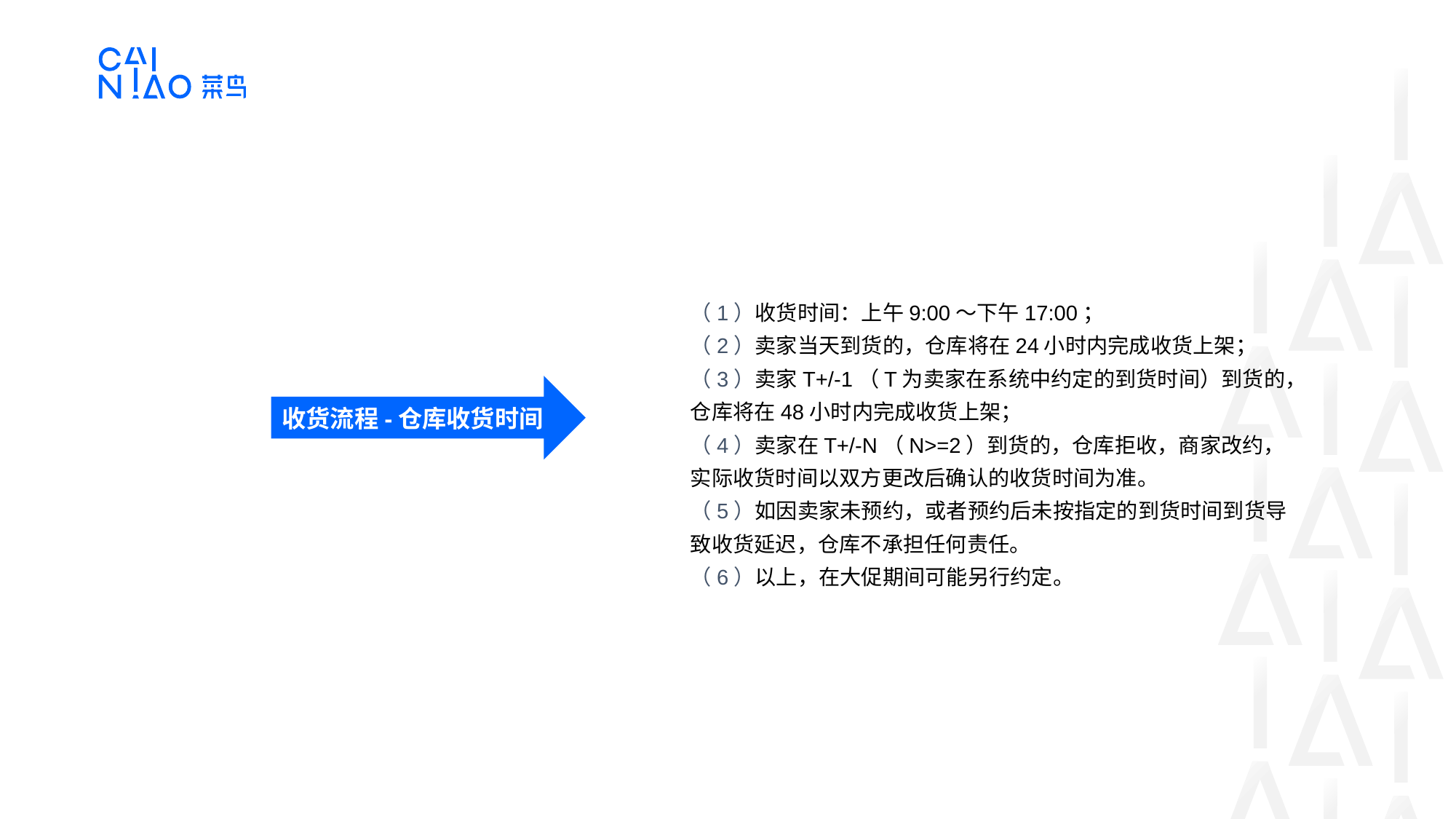

（1）收货时间：上午9:00～下午17:00；
（2）卖家当天到货的，仓库将在24小时内完成收货上架；
（3）卖家T+/-1（T为卖家在系统中约定的到货时间）到货的，仓库将在48小时内完成收货上架；
（4）卖家在T+/-N（N>=2）到货的，仓库拒收，商家改约，实际收货时间以双方更改后确认的收货时间为准。
（5）如因卖家未预约，或者预约后未按指定的到货时间到货导致收货延迟，仓库不承担任何责任。
（6）以上，在大促期间可能另行约定。
收货流程-仓库收货时间